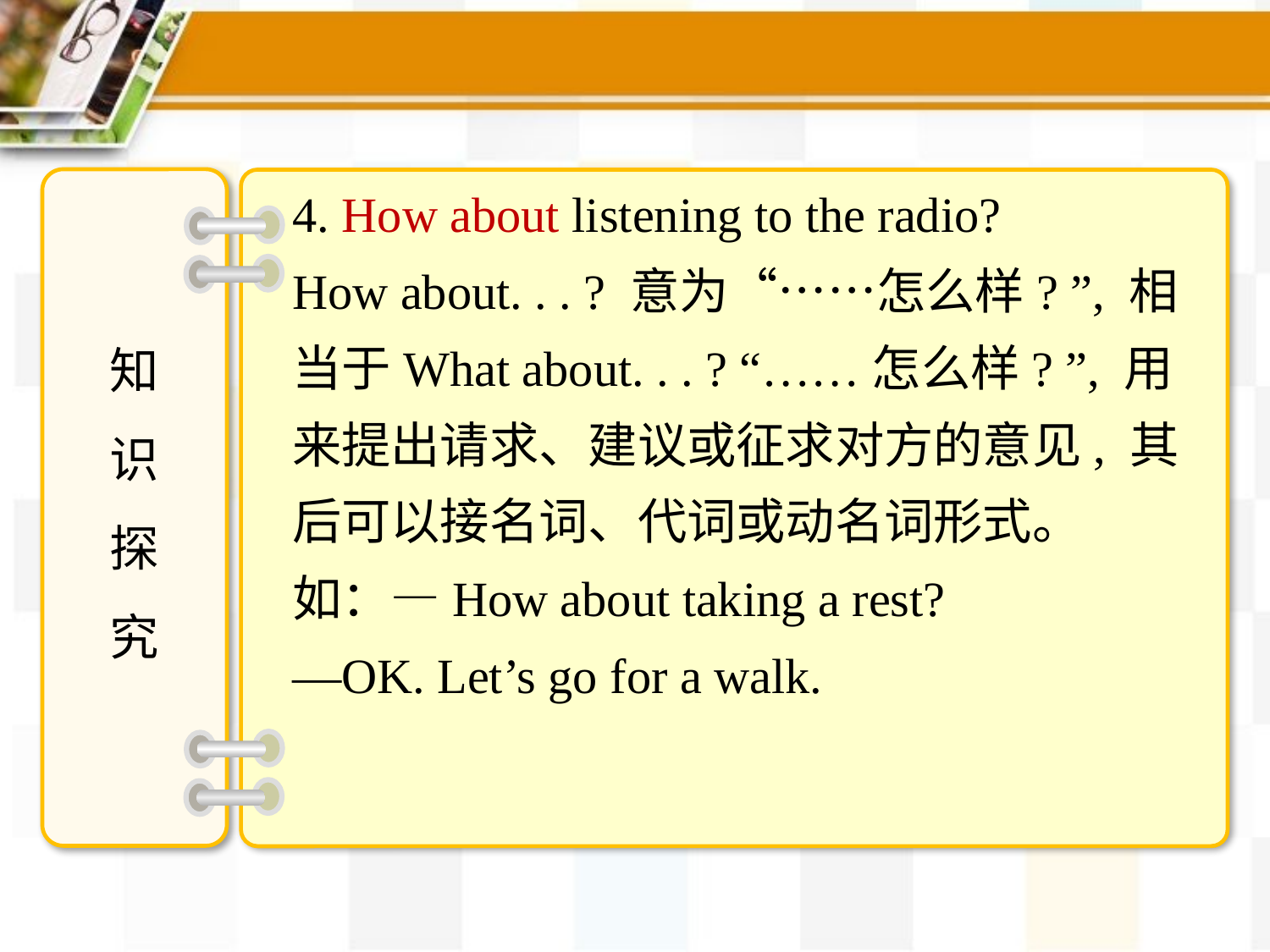

4. How about listening to the radio?
How about. . . ? 意为“……怎么样? ”, 相当于What about. . . ? “……怎么样? ”, 用来提出请求、建议或征求对方的意见, 其后可以接名词、代词或动名词形式。
如：—How about taking a rest?
—OK. Let’s go for a walk.

知
识
探究